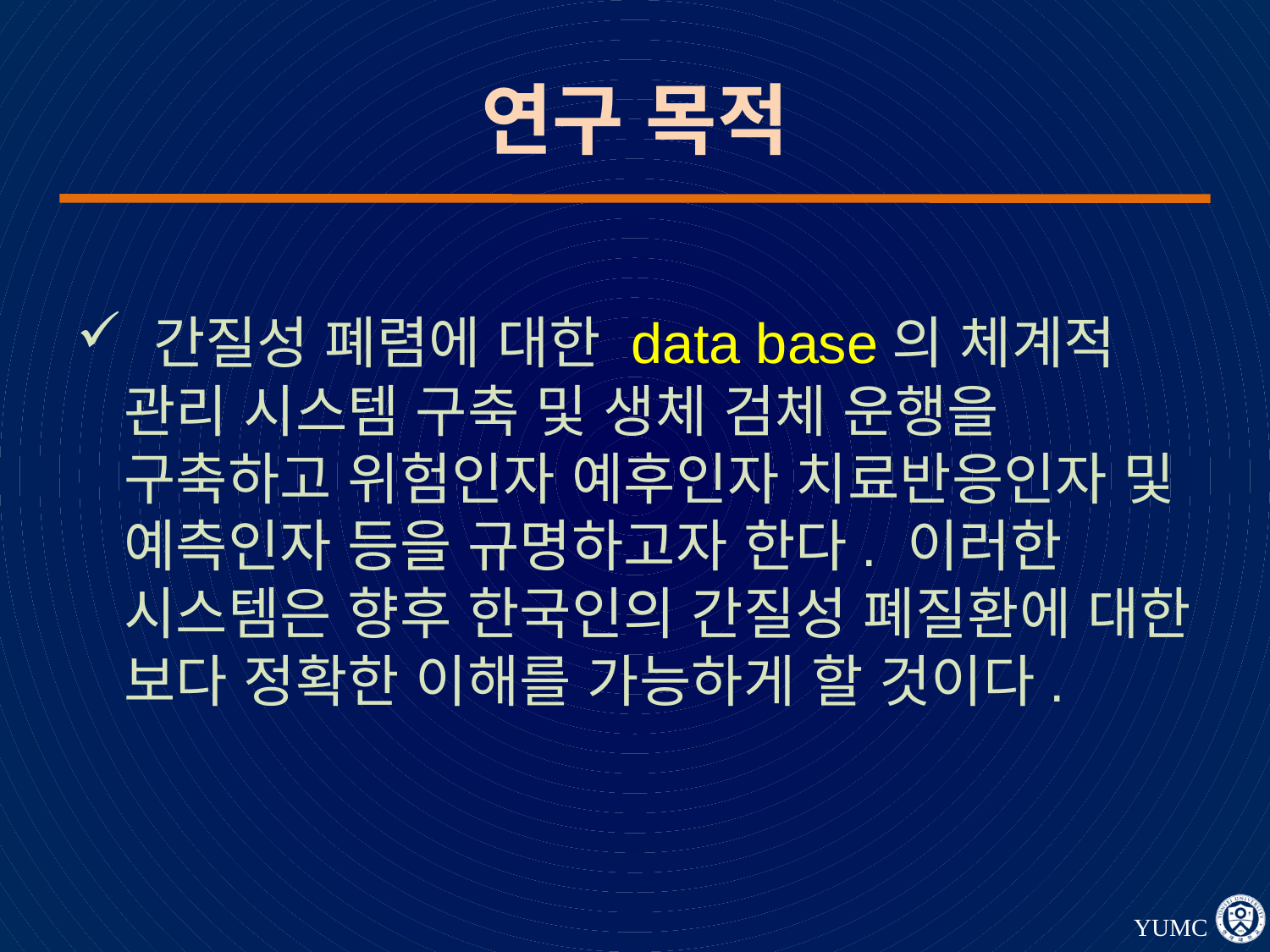

# 연구 목적

 간질성 폐렴에 대한 data base의 체계적 관리 시스템 구축 및 생체 검체 운행을 구축하고 위험인자 예후인자 치료반응인자 및 예측인자 등을 규명하고자 한다. 이러한 시스템은 향후 한국인의 간질성 폐질환에 대한 보다 정확한 이해를 가능하게 할 것이다.